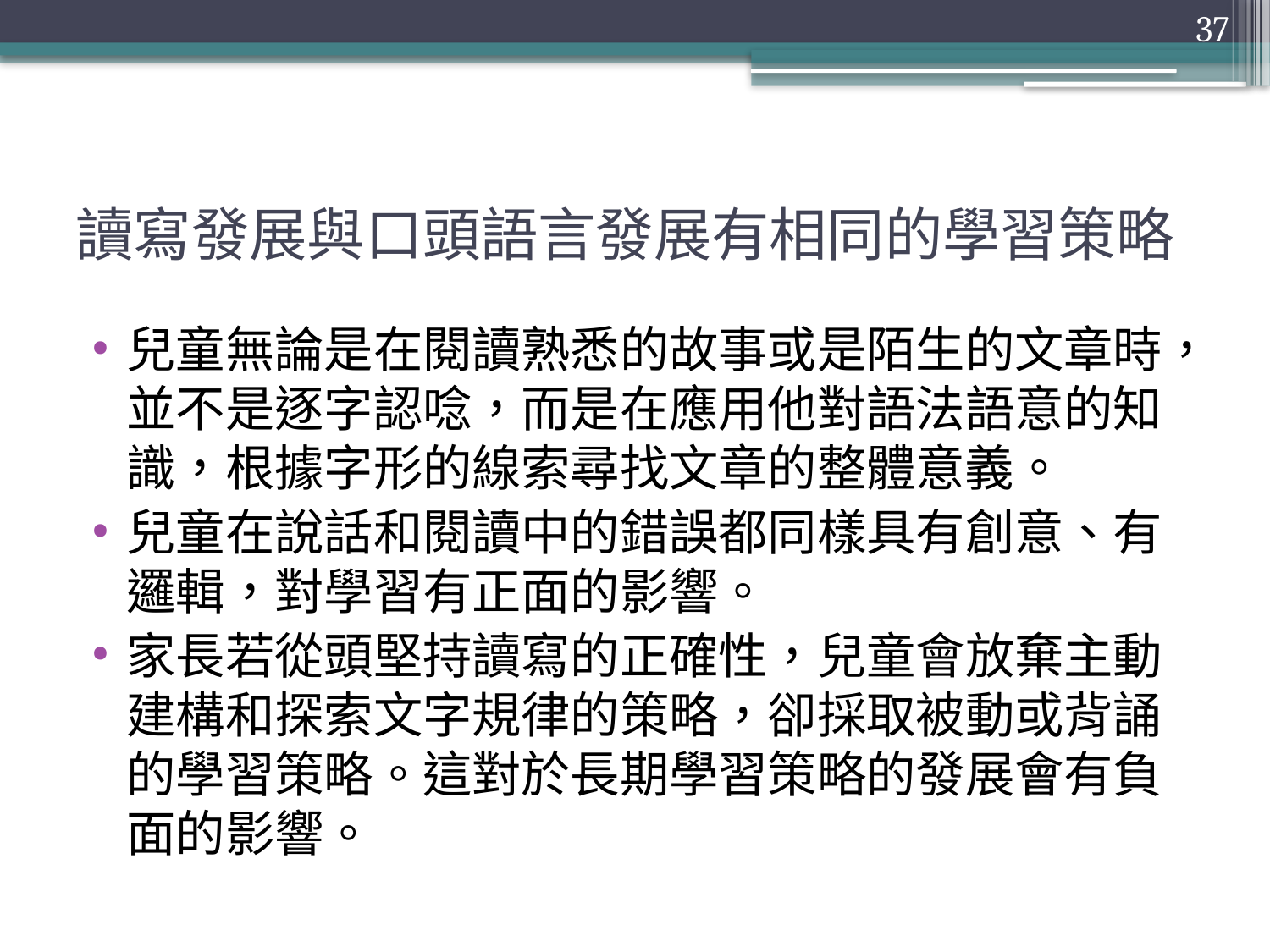

37

# 讀寫發展與口頭語言發展有相同的學習策略
兒童無論是在閱讀熟悉的故事或是陌生的文章時，並不是逐字認唸，而是在應用他對語法語意的知識，根據字形的線索尋找文章的整體意義。
兒童在說話和閱讀中的錯誤都同樣具有創意、有邏輯，對學習有正面的影響。
家長若從頭堅持讀寫的正確性，兒童會放棄主動建構和探索文字規律的策略，卻採取被動或背誦的學習策略。這對於長期學習策略的發展會有負面的影響。